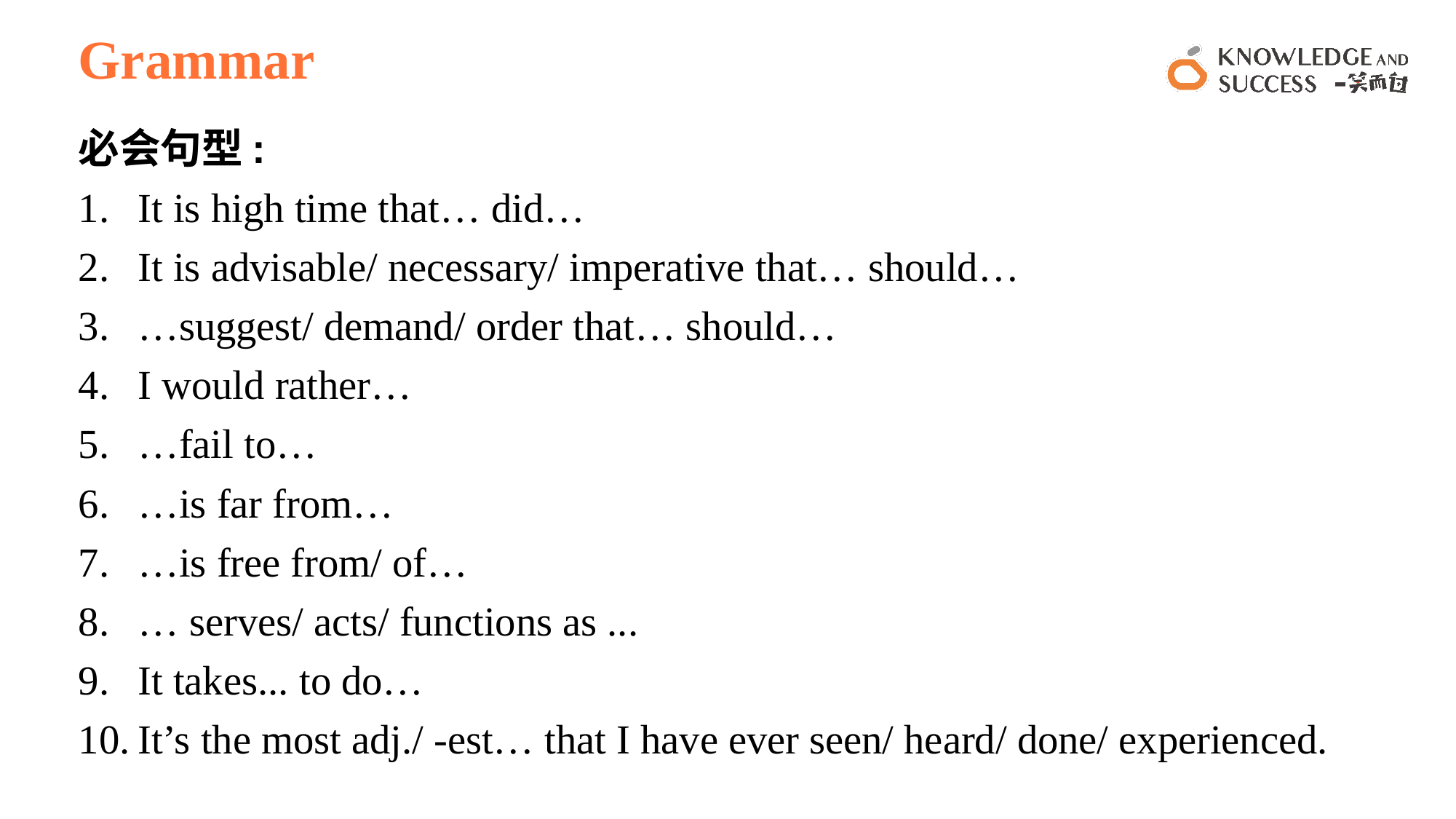

# Grammar
必会句型:
It is high time that… did…
It is advisable/ necessary/ imperative that… should…
…suggest/ demand/ order that… should…
I would rather…
…fail to…
…is far from…
…is free from/ of…
… serves/ acts/ functions as ...
It takes... to do…
It’s the most adj./ -est… that I have ever seen/ heard/ done/ experienced.